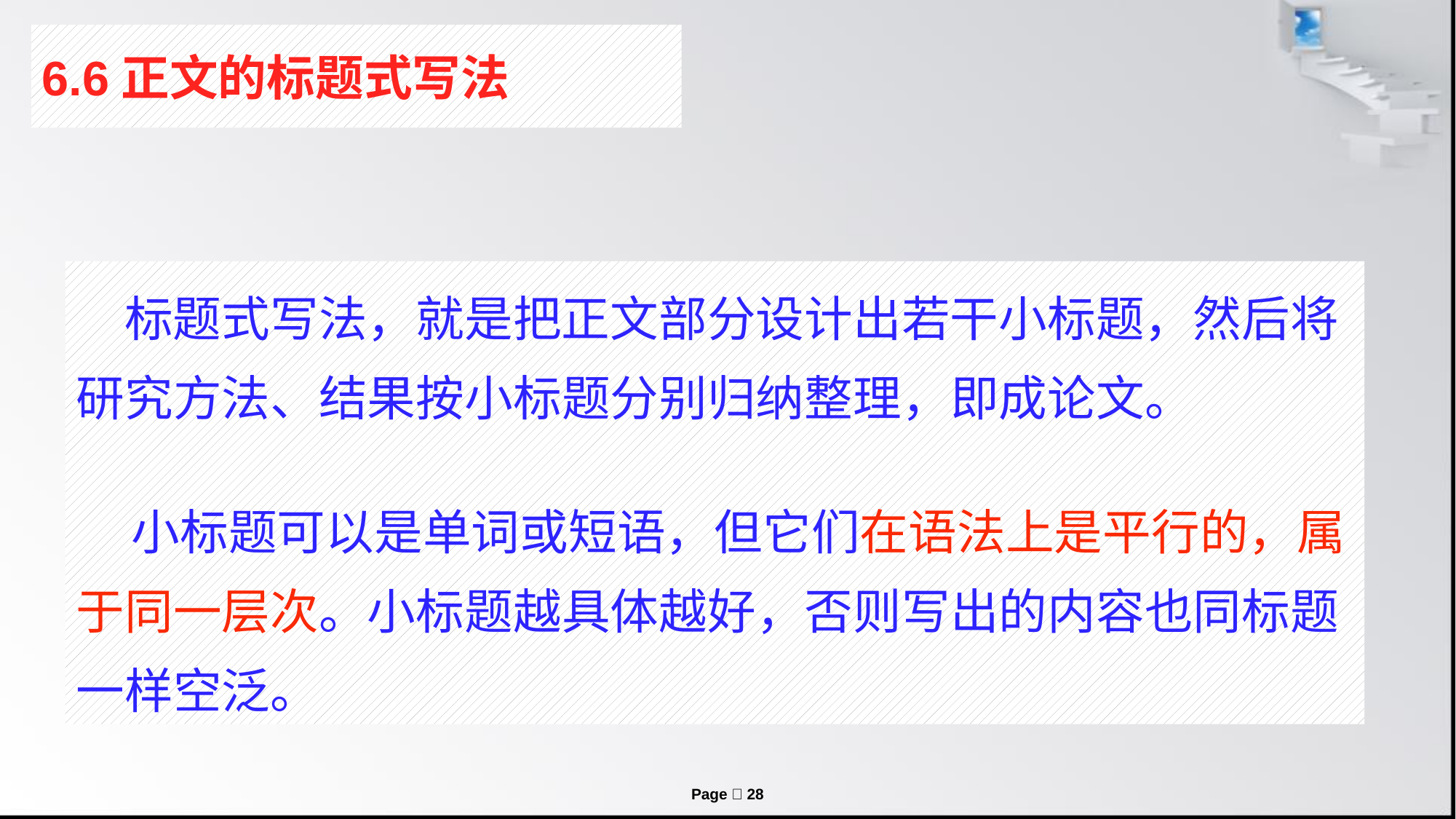

# 6.6正文的标题式写法
    标题式写法，就是把正文部分设计出若干小标题，然后将研究方法、结果按小标题分别归纳整理，即成论文。
    小标题可以是单词或短语，但它们在语法上是平行的，属于同一层次。小标题越具体越好，否则写出的内容也同标题一样空泛。